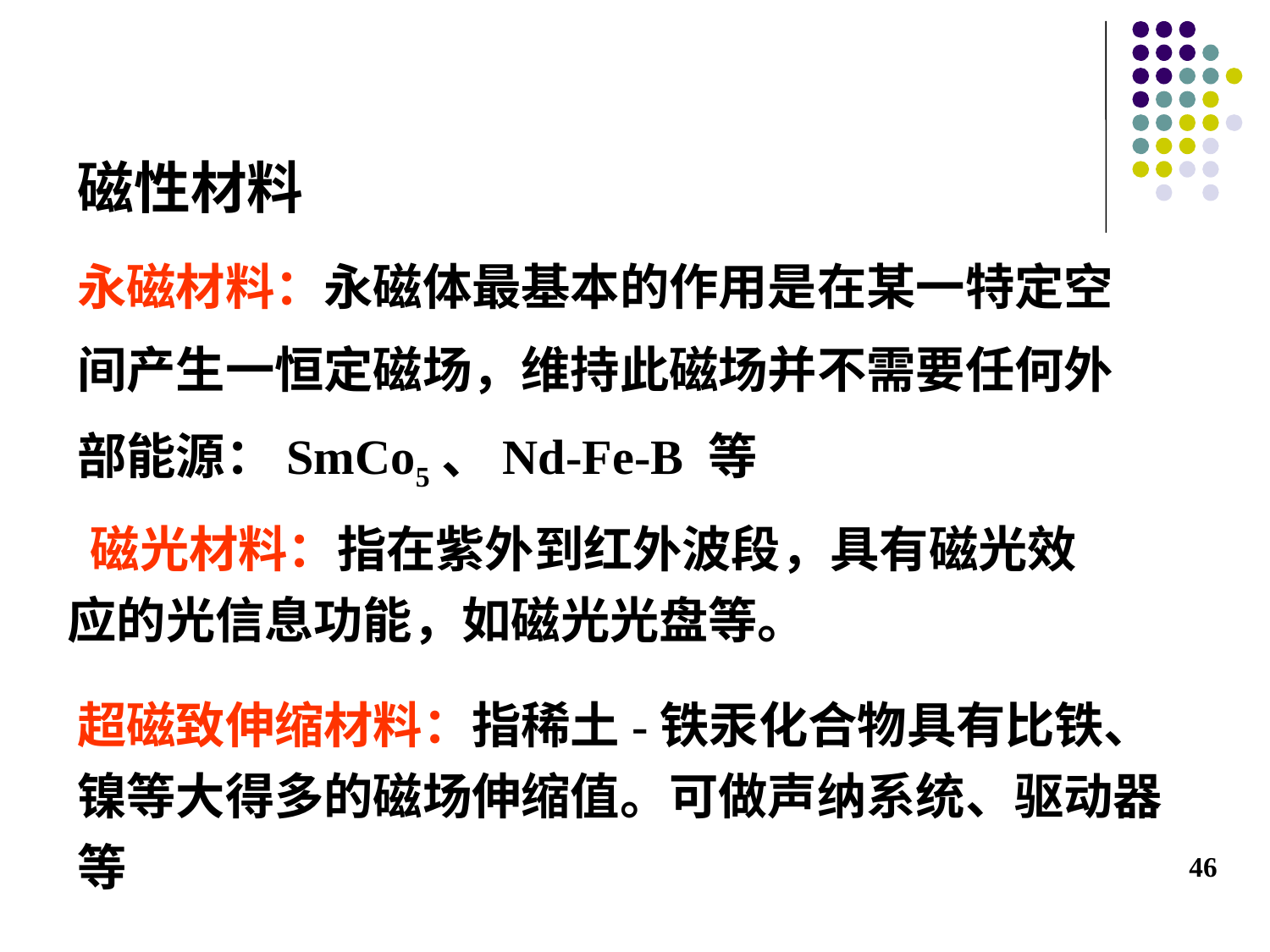

磁性材料
永磁材料：永磁体最基本的作用是在某一特定空间产生一恒定磁场，维持此磁场并不需要任何外部能源：SmCo5、Nd-Fe-B 等
 磁光材料：指在紫外到红外波段，具有磁光效应的光信息功能，如磁光光盘等。
超磁致伸缩材料：指稀土-铁汞化合物具有比铁、镍等大得多的磁场伸缩值。可做声纳系统、驱动器等
46